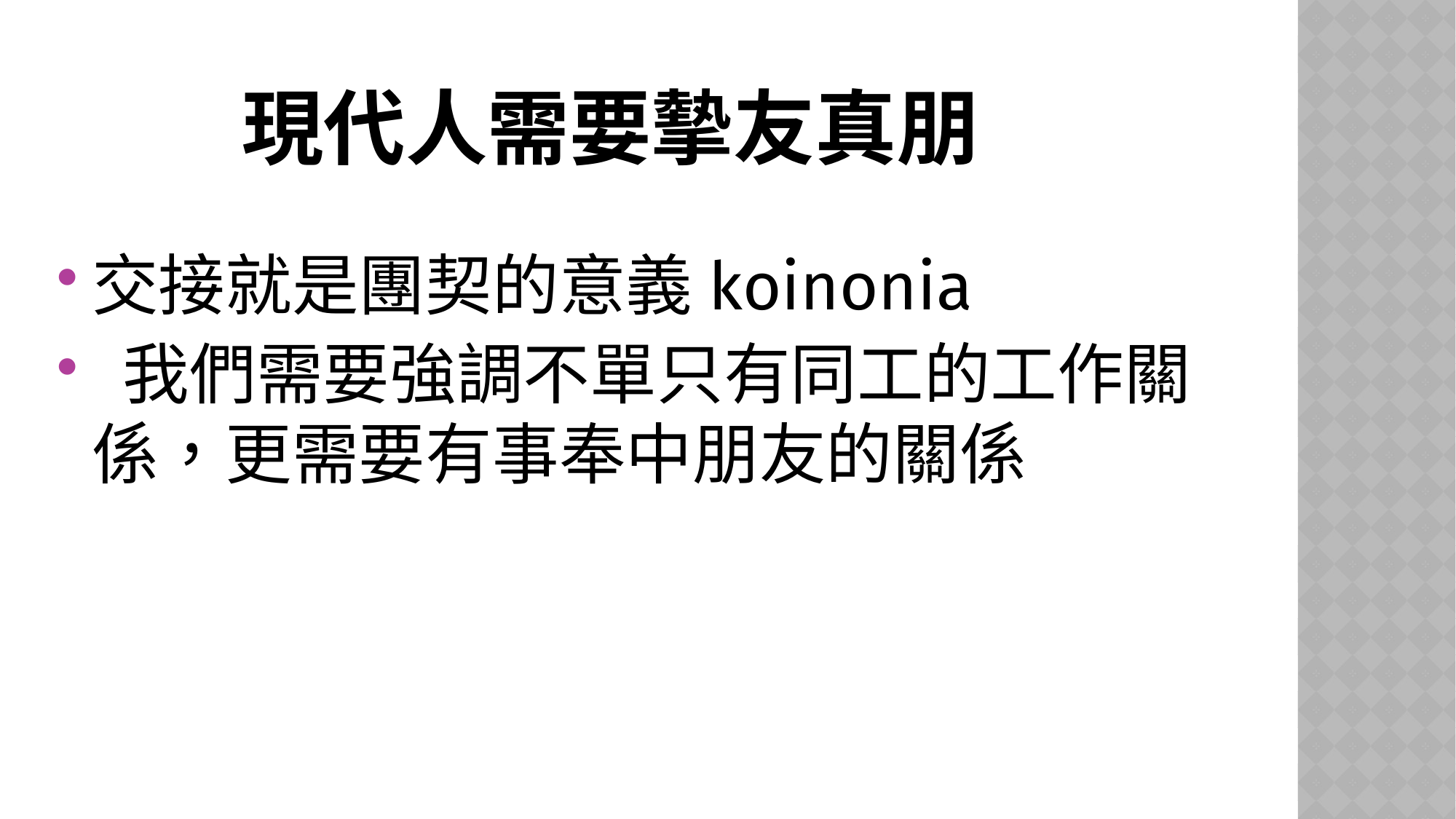

# 現代人需要摰友真朋
交接就是團契的意義koinonia
 我們需要強調不單只有同工的工作關係，更需要有事奉中朋友的關係